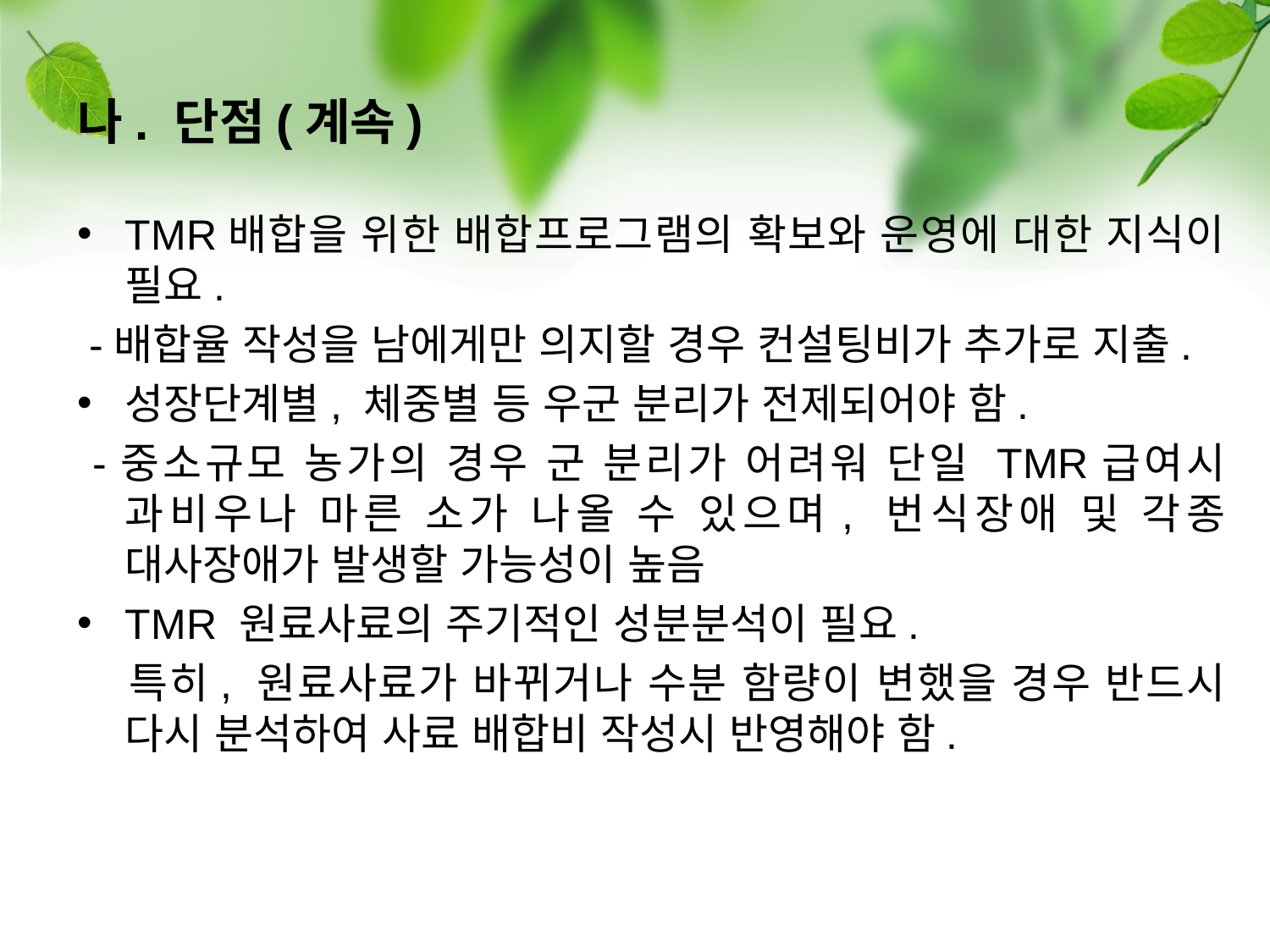

나. 단점(계속)

TMR배합을 위한 배합프로그램의 확보와 운영에 대한 지식이 필요.
 -배합율 작성을 남에게만 의지할 경우 컨설팅비가 추가로 지출.
성장단계별, 체중별 등 우군 분리가 전제되어야 함.
 -중소규모 농가의 경우 군 분리가 어려워 단일 TMR급여시 과비우나 마른 소가 나올 수 있으며, 번식장애 및 각종 대사장애가 발생할 가능성이 높음
TMR 원료사료의 주기적인 성분분석이 필요.
   특히, 원료사료가 바뀌거나 수분 함량이 변했을 경우 반드시 다시 분석하여 사료 배합비 작성시 반영해야 함.